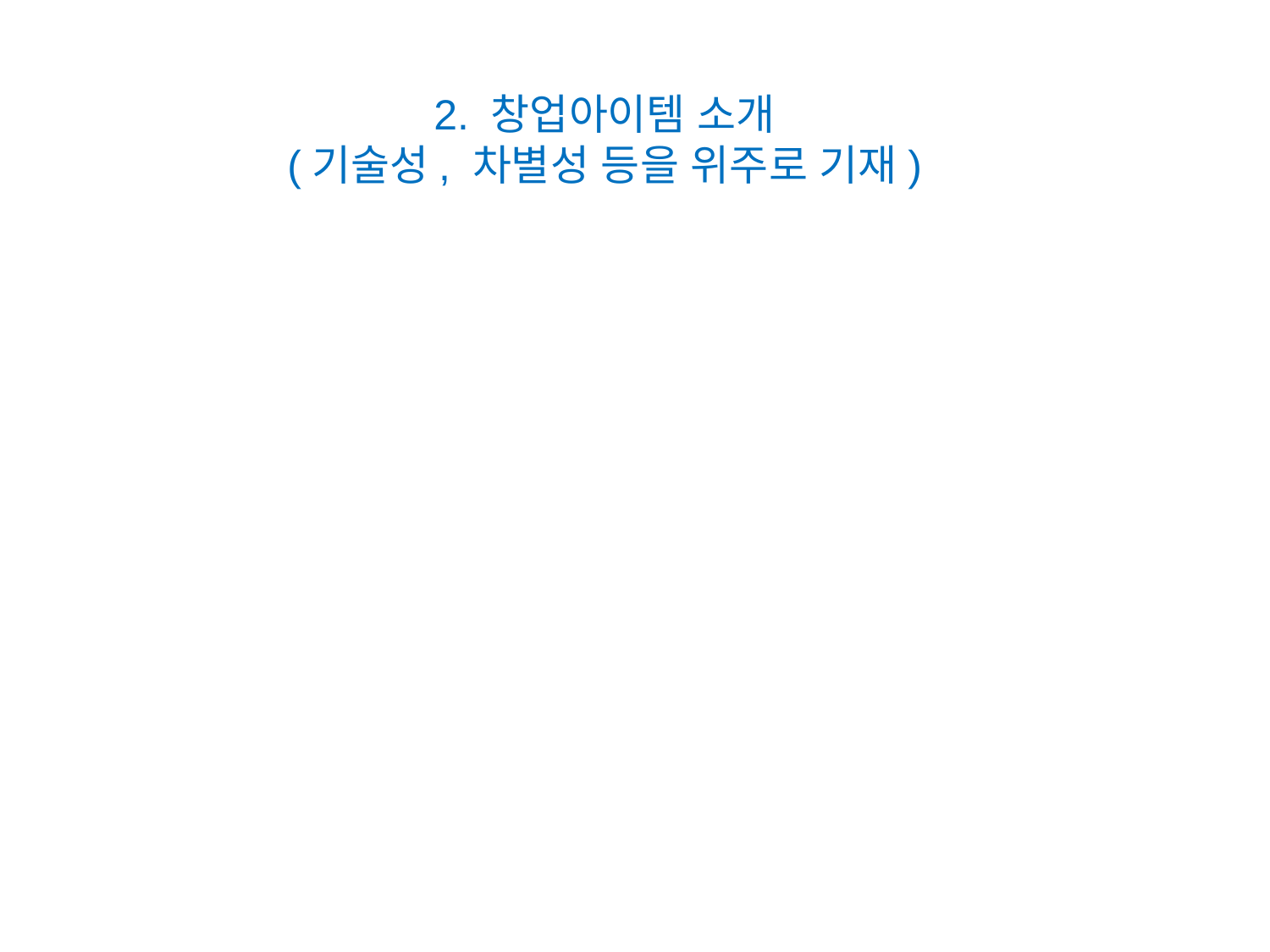

# 2. 창업아이템 소개 (기술성, 차별성 등을 위주로 기재)